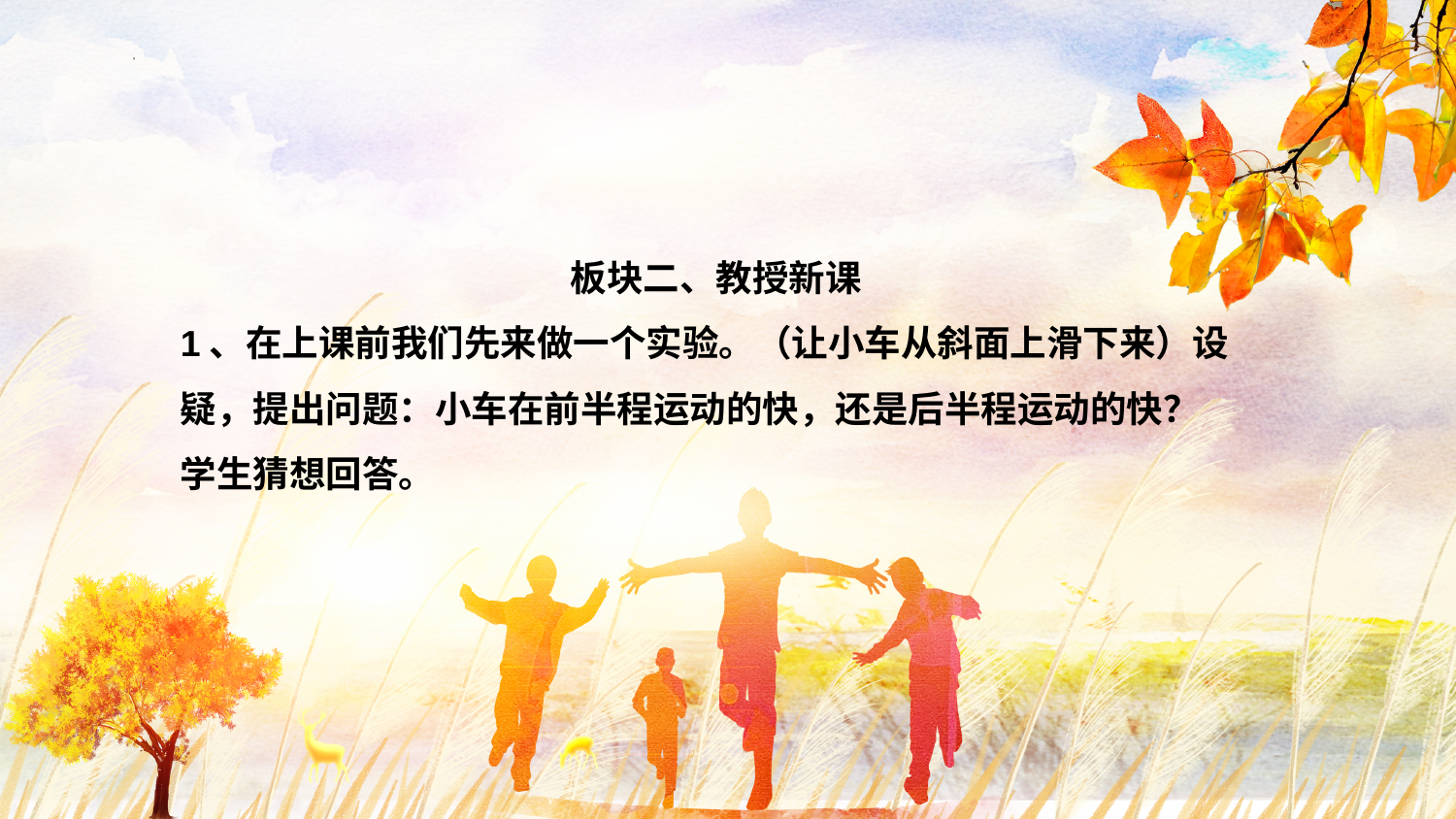

板块二、教授新课
1、在上课前我们先来做一个实验。（让小车从斜面上滑下来）设疑，提出问题：小车在前半程运动的快，还是后半程运动的快？
学生猜想回答。